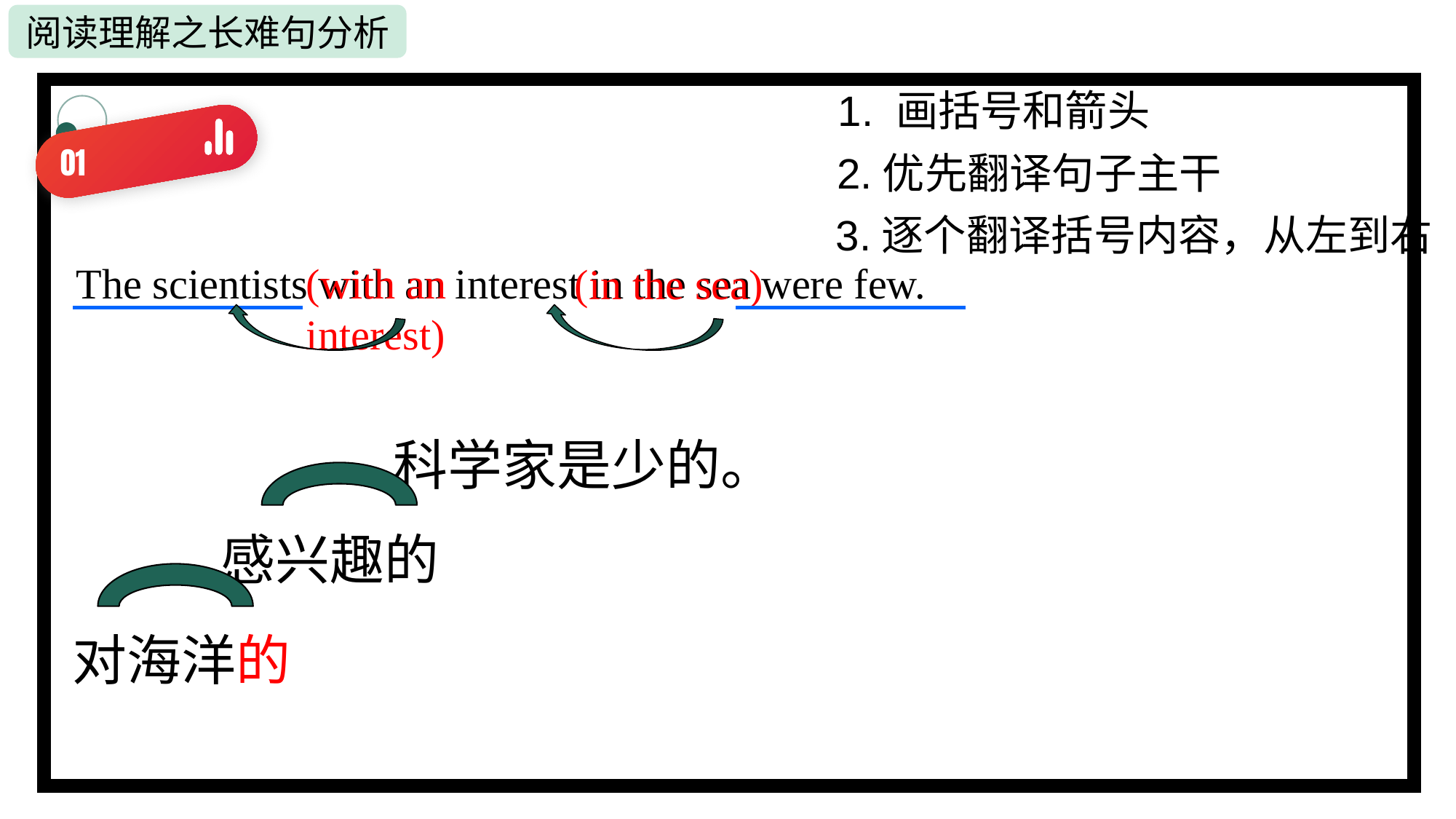

1. 画括号和箭头

01
2.优先翻译句子主干
3.逐个翻译括号内容，从左到右

The scientists with an interest in the sea were few.

(with an interest)
(in the sea)

03
02

科学家是少的。
04

感兴趣的

对海洋的